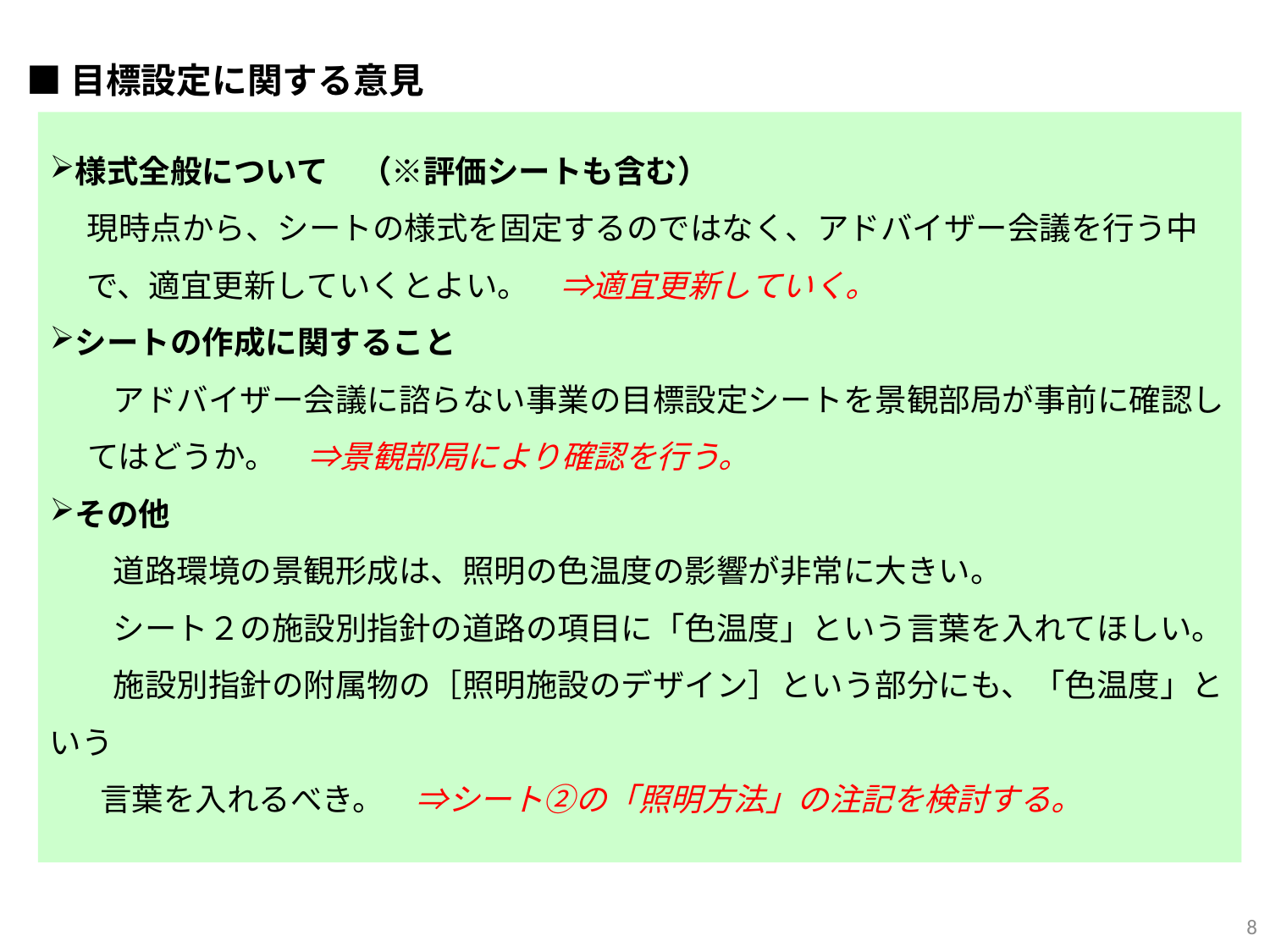

■目標設定に関する意見

様式全般について　（※評価シートも含む）
現時点から、シートの様式を固定するのではなく、アドバイザー会議の試行を行う過程等で、適宜更新していくとよい。（川﨑委員）
　　⇒試行を行う中で、様式は適宜修正する

シートの作成に関すること
アドバイザー会議に諮らない事業の目標設定シートを景観部局が事前に確認してはどうか。（加藤（晃）会長）
　　⇒アドバイザー会議に諮らない案件について、基本計画・基本設計の段階で目標設定シートを確認するのか

その他
道路環境の景観形成は、照明の色温度の影響が非常に大きい。シート２の施設別指針の道路の項目に「色温度」という言葉を入れてほしい。施設別指針の附属物の［照明施設のデザイン］という部分にも、「色温度」という言葉を入れるべき。（長町委員）
　　⇒シート②に照明の色温度の項目追記するか
　　⇒併せて、指針の見直しは必要か

様式全般について　（※評価シートも含む）
現時点から、シートの様式を固定するのではなく、アドバイザー会議を行う中で、適宜更新していくとよい。　⇒適宜更新していく。
シートの作成に関すること
　　アドバイザー会議に諮らない事業の目標設定シートを景観部局が事前に確認してはどうか。　⇒景観部局により確認を行う。
その他
　　道路環境の景観形成は、照明の色温度の影響が非常に大きい。
　　シート２の施設別指針の道路の項目に「色温度」という言葉を入れてほしい。
　　施設別指針の附属物の［照明施設のデザイン］という部分にも、「色温度」という
　　言葉を入れるべき。　⇒シート②の「照明方法」の注記を検討する。

8